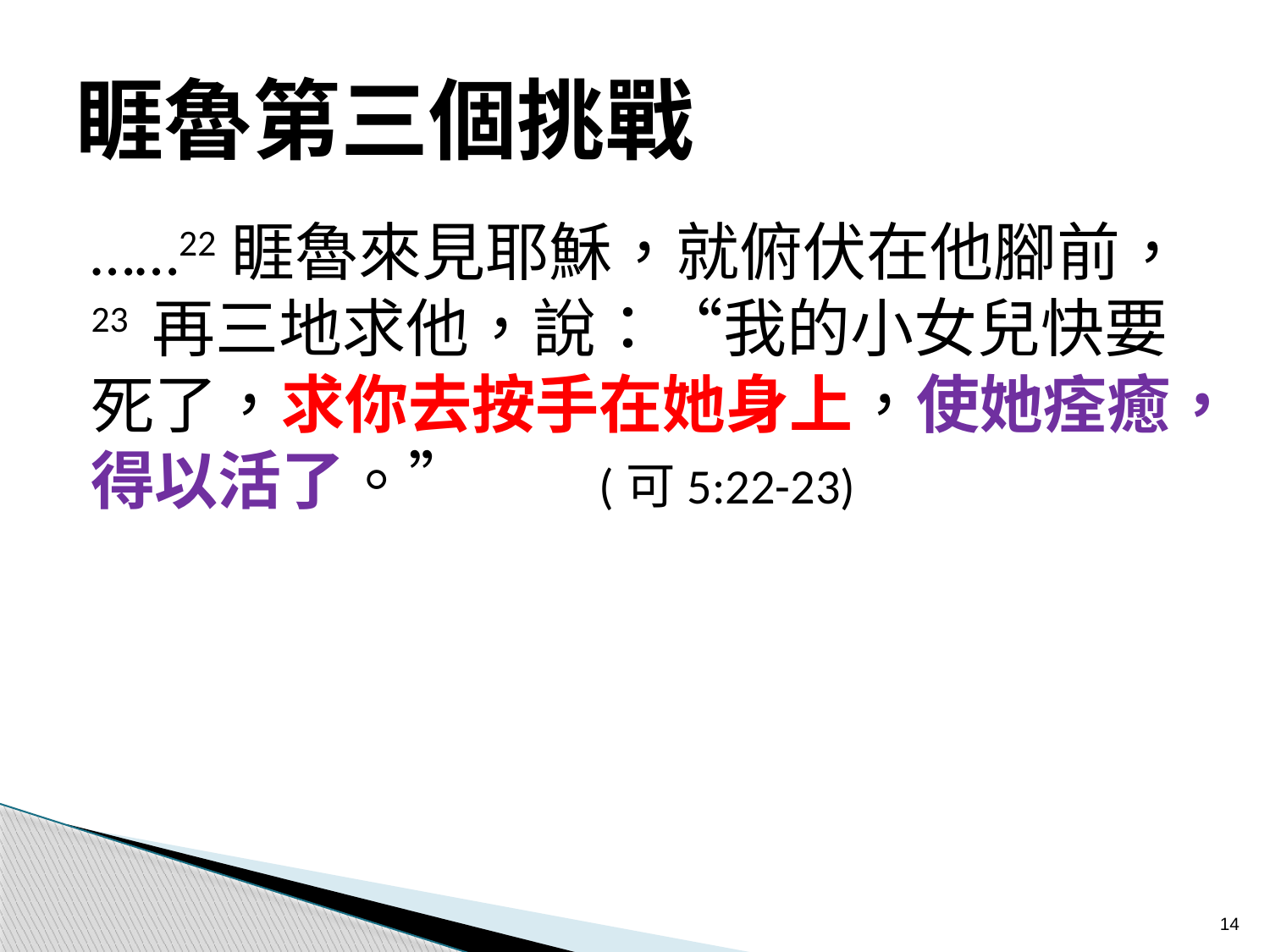

# 睚魯第三個挑戰
……22睚魯來見耶穌，就俯伏在他腳前，23 再三地求他，說：“我的小女兒快要死了，求你去按手在她身上，使她痊癒，得以活了。”	(可5:22-23)

14